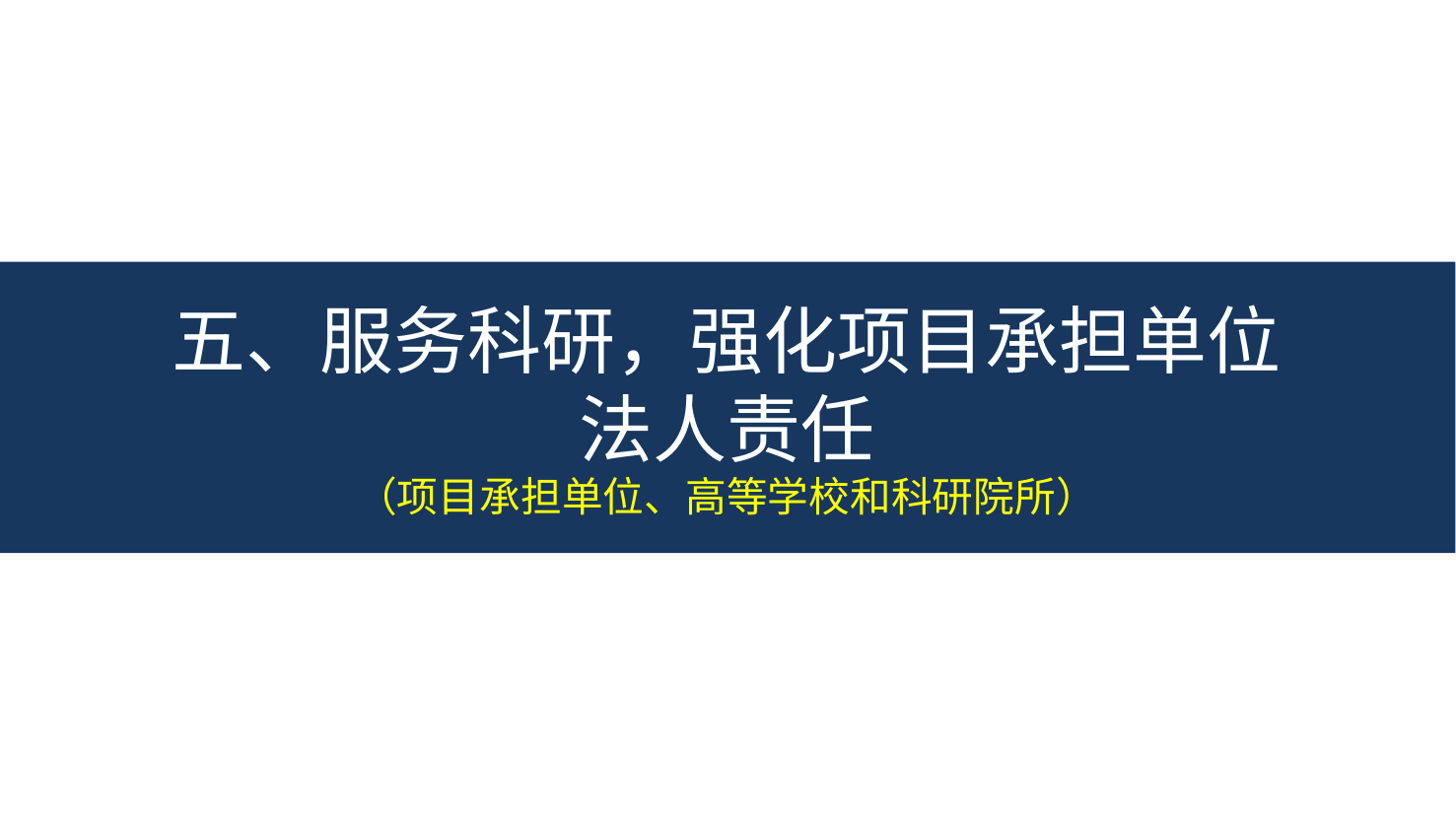

五、服务科研，强化项目承担单位
法人责任
（项目承担单位、高等学校和科研院所）